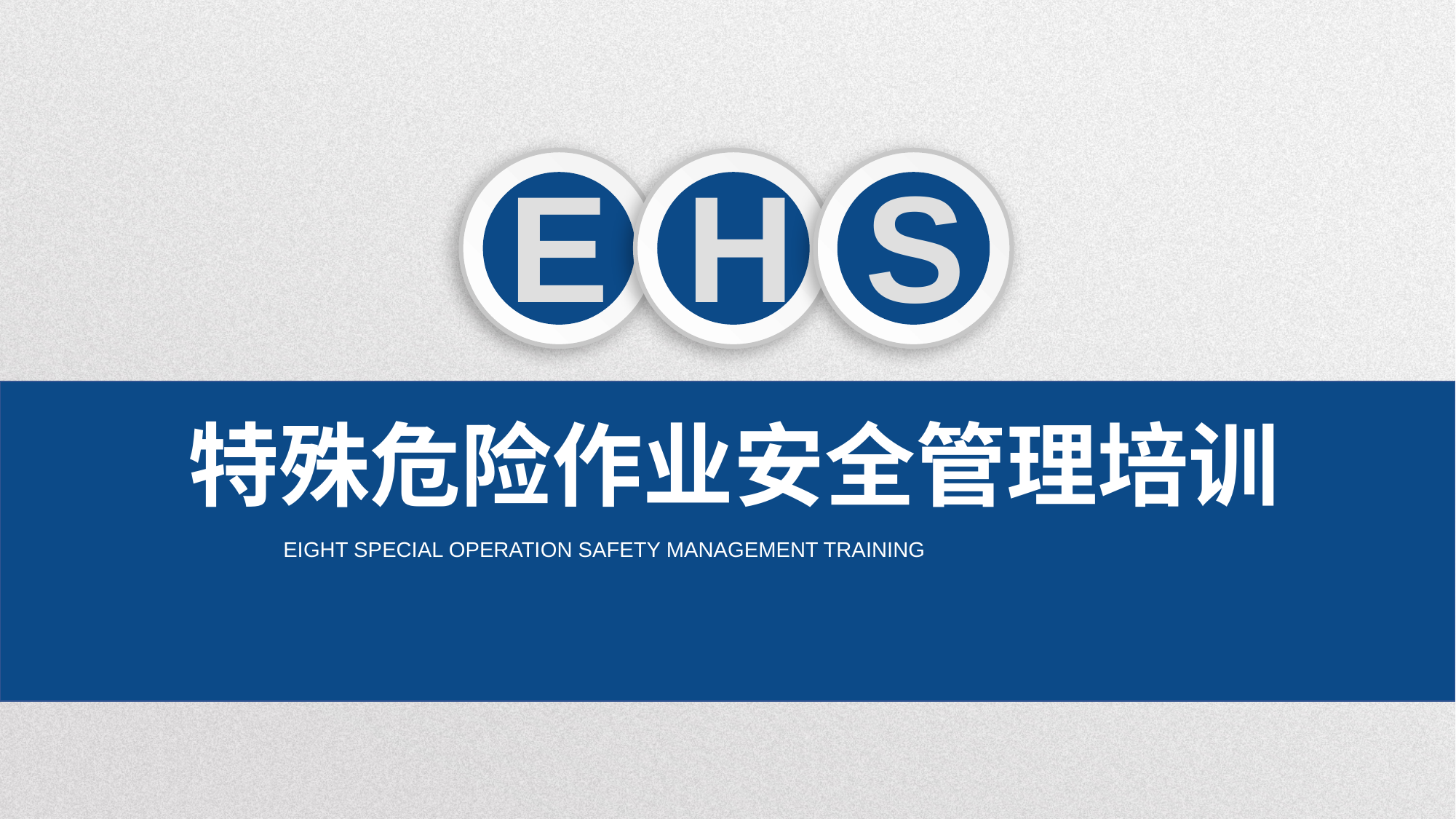

E
H
S

特殊危险作业安全管理培训
EIGHT SPECIAL OPERATION SAFETY MANAGEMENT TRAINING